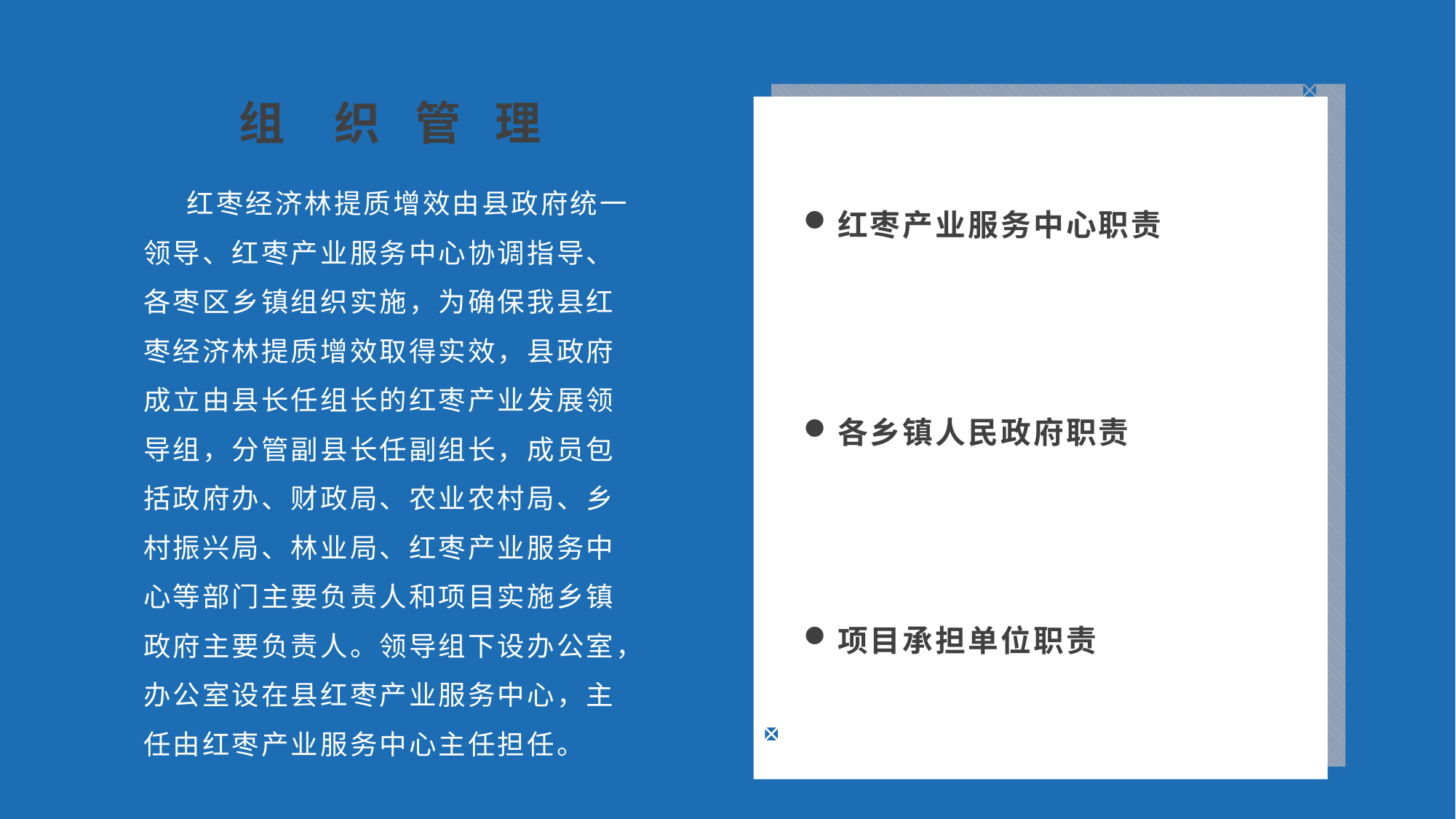

组   织  管  理

红枣产业服务中心职责

各乡镇人民政府职责

项目承担单位职责
    红枣经济林提质增效由县政府统一领导、红枣产业服务中心协调指导、各枣区乡镇组织实施，为确保我县红枣经济林提质增效取得实效，县政府成立由县长任组长的红枣产业发展领导组，分管副县长任副组长，成员包括政府办、财政局、农业农村局、乡村振兴局、林业局、红枣产业服务中心等部门主要负责人和项目实施乡镇政府主要负责人。领导组下设办公室，办公室设在县红枣产业服务中心，主任由红枣产业服务中心主任担任。